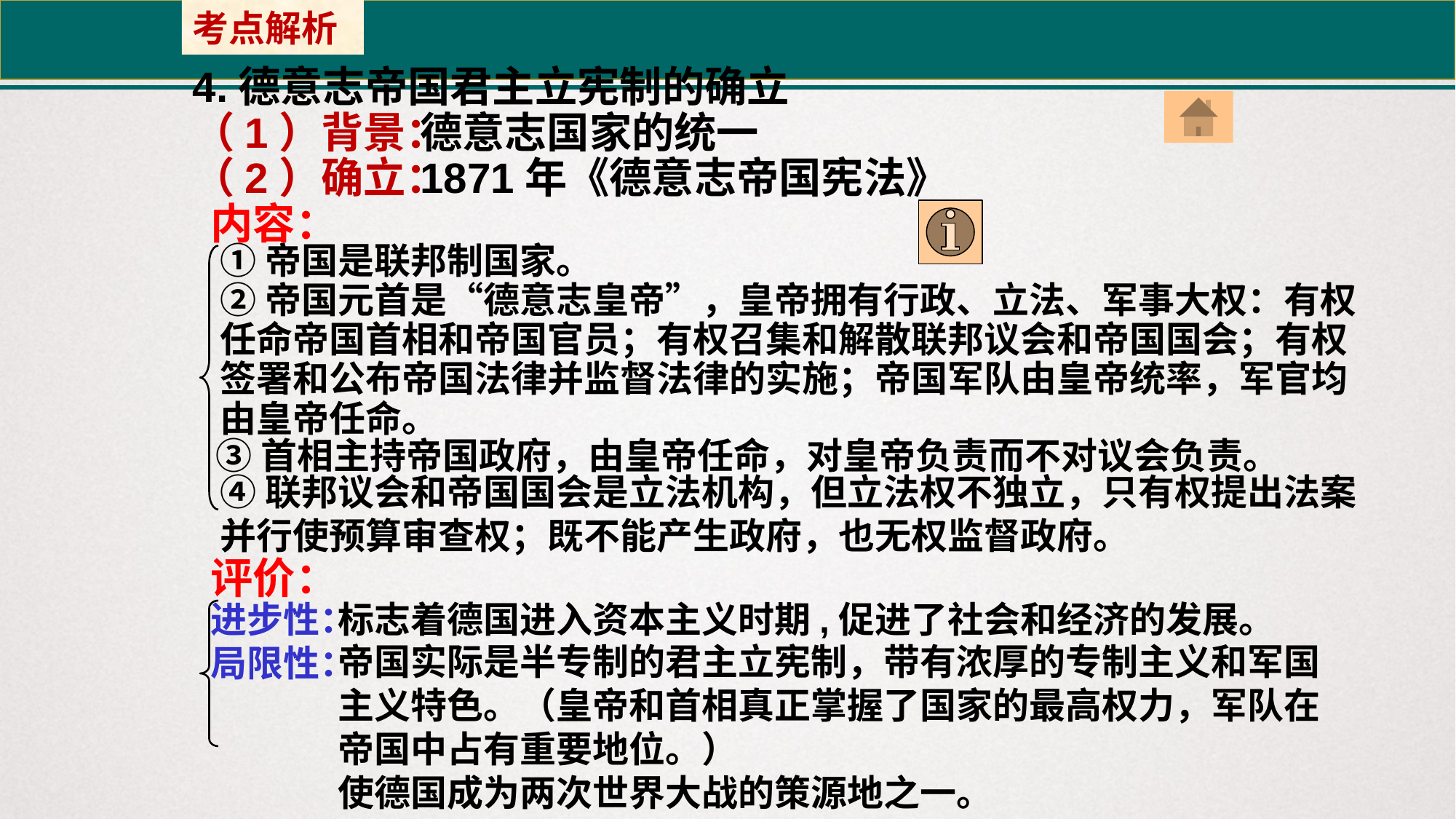

考点解析
4.德意志帝国君主立宪制的确立

（1）背景：
德意志国家的统一
（2）确立：
1871年《德意志帝国宪法》
内容：

①帝国是联邦制国家。
②帝国元首是“德意志皇帝”，皇帝拥有行政、立法、军事大权：有权任命帝国首相和帝国官员；有权召集和解散联邦议会和帝国国会；有权签署和公布帝国法律并监督法律的实施；帝国军队由皇帝统率，军官均由皇帝任命。

③首相主持帝国政府，由皇帝任命，对皇帝负责而不对议会负责。
④联邦议会和帝国国会是立法机构，但立法权不独立，只有权提出法案并行使预算审查权；既不能产生政府，也无权监督政府。
评价：
进步性：
局限性：
标志着德国进入资本主义时期,促进了社会和经济的发展。

帝国实际是半专制的君主立宪制，带有浓厚的专制主义和军国主义特色。（皇帝和首相真正掌握了国家的最高权力，军队在帝国中占有重要地位。）
使德国成为两次世界大战的策源地之一。